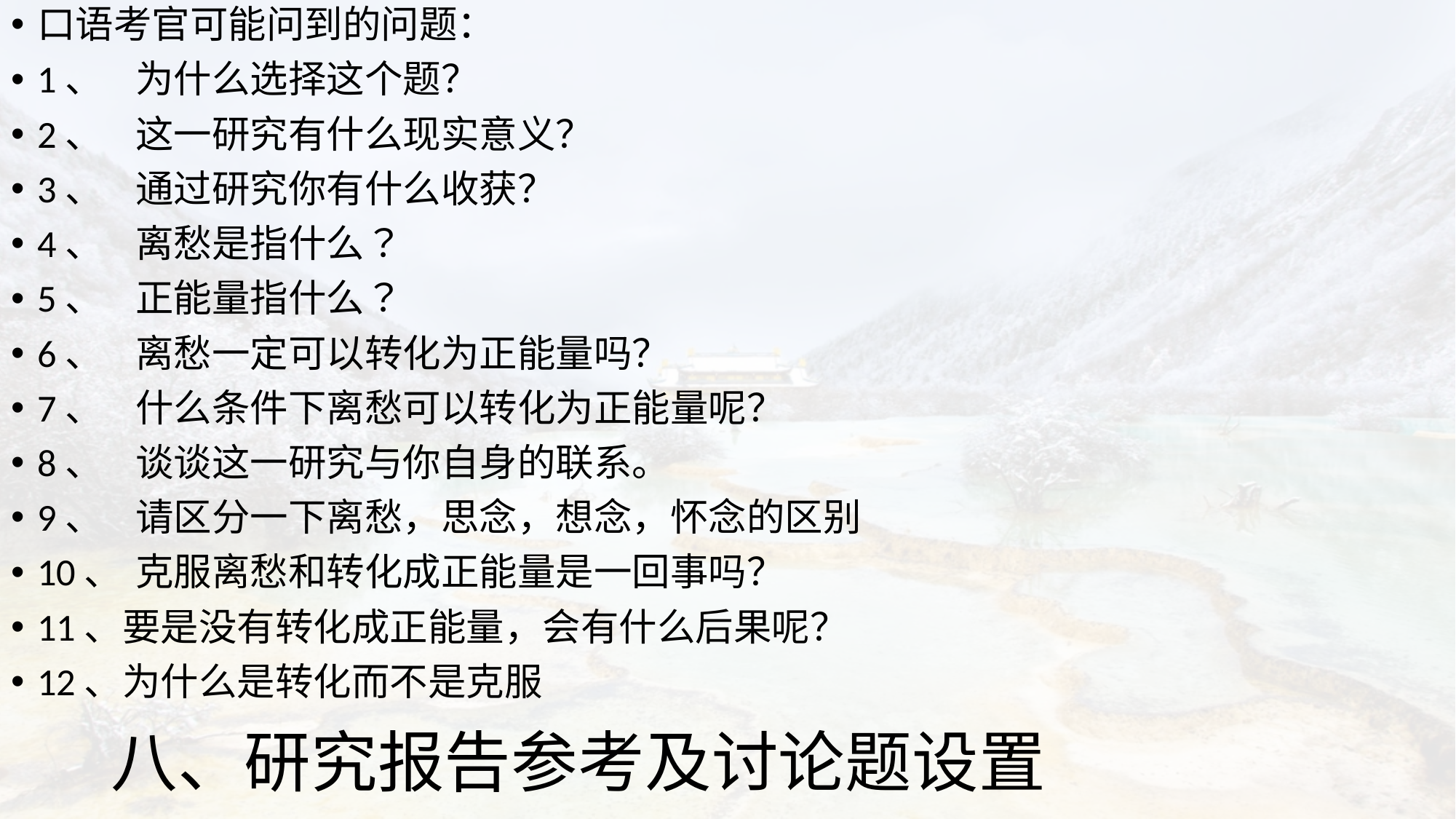

口语考官可能问到的问题：
1、	为什么选择这个题？
2、	这一研究有什么现实意义？
3、	通过研究你有什么收获？
4、	离愁是指什么？
5、	正能量指什么？
6、	离愁一定可以转化为正能量吗？
7、	什么条件下离愁可以转化为正能量呢？
8、	谈谈这一研究与你自身的联系。
9、	请区分一下离愁，思念，想念，怀念的区别
10、	克服离愁和转化成正能量是一回事吗？
11、要是没有转化成正能量，会有什么后果呢？
12、为什么是转化而不是克服
# 八、研究报告参考及讨论题设置